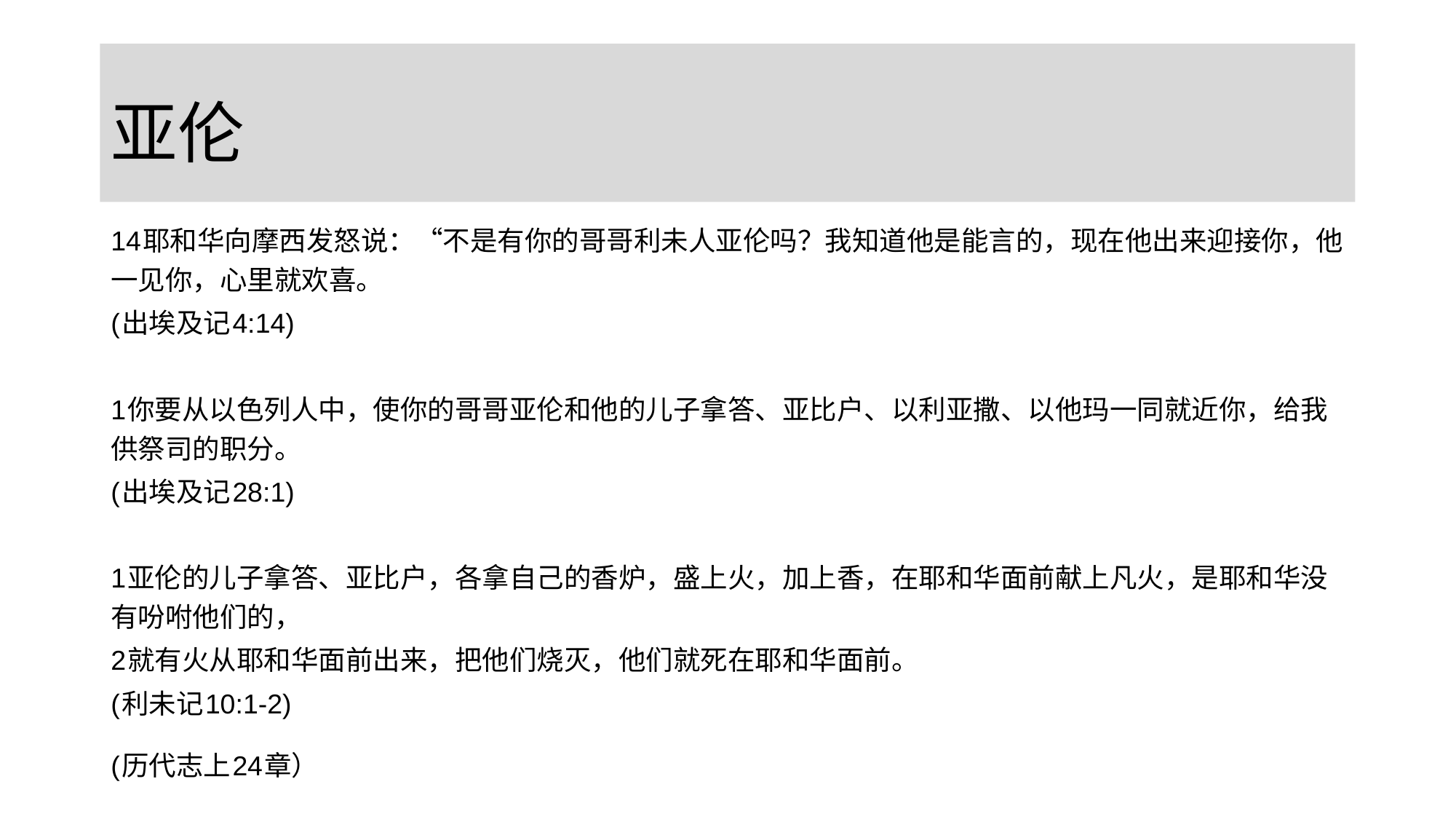

# 亚伦
14耶和华向摩西发怒说：“不是有你的哥哥利未人亚伦吗？我知道他是能言的，现在他出来迎接你，他一见你，心里就欢喜。
(出埃及记4:14)

1你要从以色列人中，使你的哥哥亚伦和他的儿子拿答、亚比户、以利亚撒、以他玛一同就近你，给我供祭司的职分。
(出埃及记28:1)

1亚伦的儿子拿答、亚比户，各拿自己的香炉，盛上火，加上香，在耶和华面前献上凡火，是耶和华没有吩咐他们的，
2就有火从耶和华面前出来，把他们烧灭，他们就死在耶和华面前。
(利未记10:1-2)

(历代志上24章）